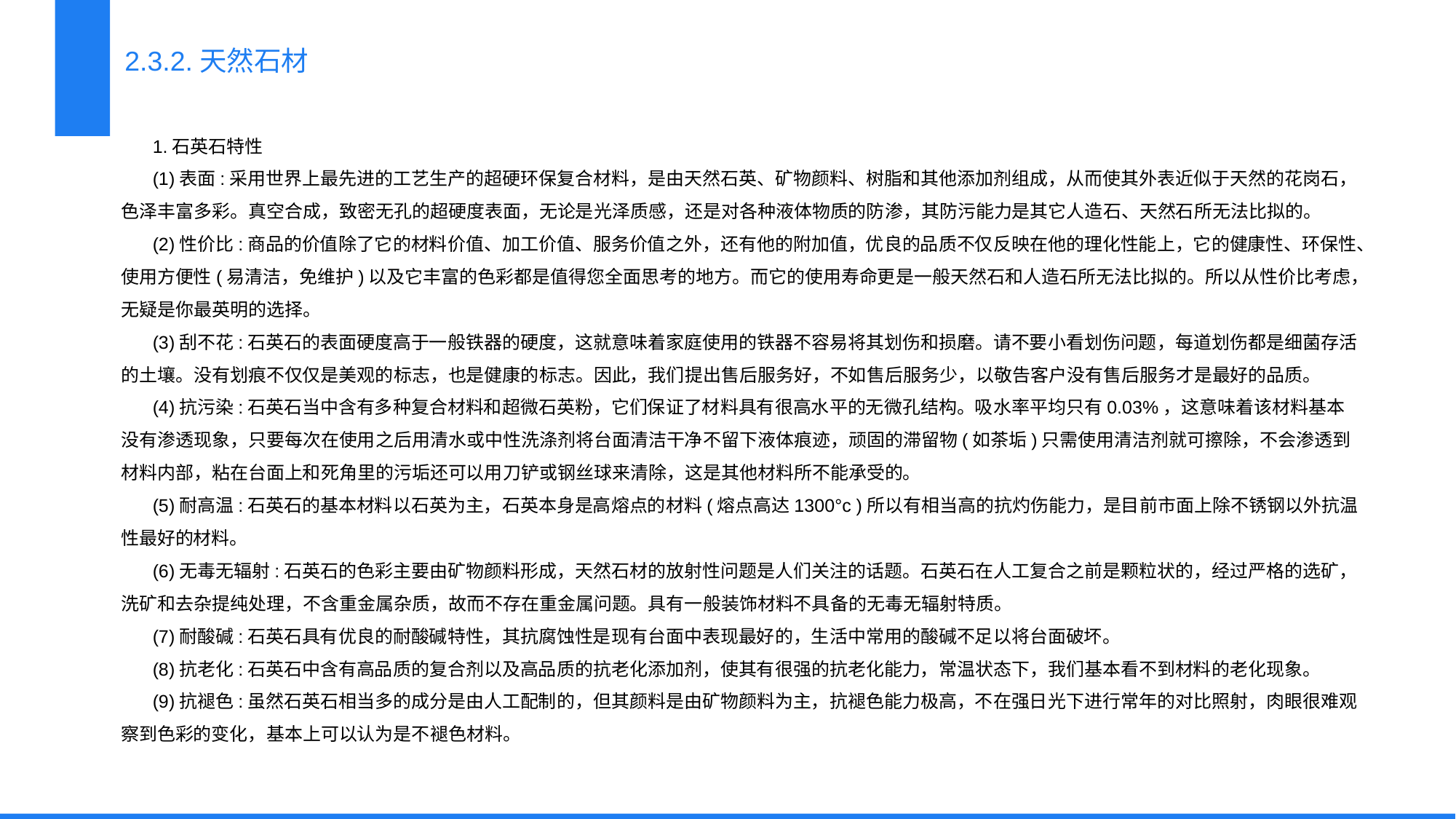

2.3.2.天然石材

1.石英石特性
(1)表面:采用世界上最先进的工艺生产的超硬环保复合材料，是由天然石英、矿物颜料、树脂和其他添加剂组成，从而使其外表近似于天然的花岗石，色泽丰富多彩。真空合成，致密无孔的超硬度表面，无论是光泽质感，还是对各种液体物质的防渗，其防污能力是其它人造石、天然石所无法比拟的。
(2)性价比:商品的价值除了它的材料价值、加工价值、服务价值之外，还有他的附加值，优良的品质不仅反映在他的理化性能上，它的健康性、环保性、使用方便性(易清洁，免维护)以及它丰富的色彩都是值得您全面思考的地方。而它的使用寿命更是一般天然石和人造石所无法比拟的。所以从性价比考虑，无疑是你最英明的选择。
(3)刮不花:石英石的表面硬度高于一般铁器的硬度，这就意味着家庭使用的铁器不容易将其划伤和损磨。请不要小看划伤问题，每道划伤都是细菌存活的土壤。没有划痕不仅仅是美观的标志，也是健康的标志。因此，我们提出售后服务好，不如售后服务少，以敬告客户没有售后服务才是最好的品质。
(4)抗污染:石英石当中含有多种复合材料和超微石英粉，它们保证了材料具有很高水平的无微孔结构。吸水率平均只有0.03%，这意味着该材料基本没有渗透现象，只要每次在使用之后用清水或中性洗涤剂将台面清洁干净不留下液体痕迹，顽固的滞留物(如茶垢)只需使用清洁剂就可擦除，不会渗透到材料内部，粘在台面上和死角里的污垢还可以用刀铲或钢丝球来清除，这是其他材料所不能承受的。
(5)耐高温:石英石的基本材料以石英为主，石英本身是高熔点的材料(熔点高达1300°c )所以有相当高的抗灼伤能力，是目前市面上除不锈钢以外抗温性最好的材料。
(6)无毒无辐射:石英石的色彩主要由矿物颜料形成，天然石材的放射性问题是人们关注的话题。石英石在人工复合之前是颗粒状的，经过严格的选矿，洗矿和去杂提纯处理，不含重金属杂质，故而不存在重金属问题。具有一般装饰材料不具备的无毒无辐射特质。
(7)耐酸碱:石英石具有优良的耐酸碱特性，其抗腐蚀性是现有台面中表现最好的，生活中常用的酸碱不足以将台面破坏。
(8)抗老化:石英石中含有高品质的复合剂以及高品质的抗老化添加剂，使其有很强的抗老化能力，常温状态下，我们基本看不到材料的老化现象。
(9)抗褪色:虽然石英石相当多的成分是由人工配制的，但其颜料是由矿物颜料为主，抗褪色能力极高，不在强日光下进行常年的对比照射，肉眼很难观察到色彩的变化，基本上可以认为是不褪色材料。